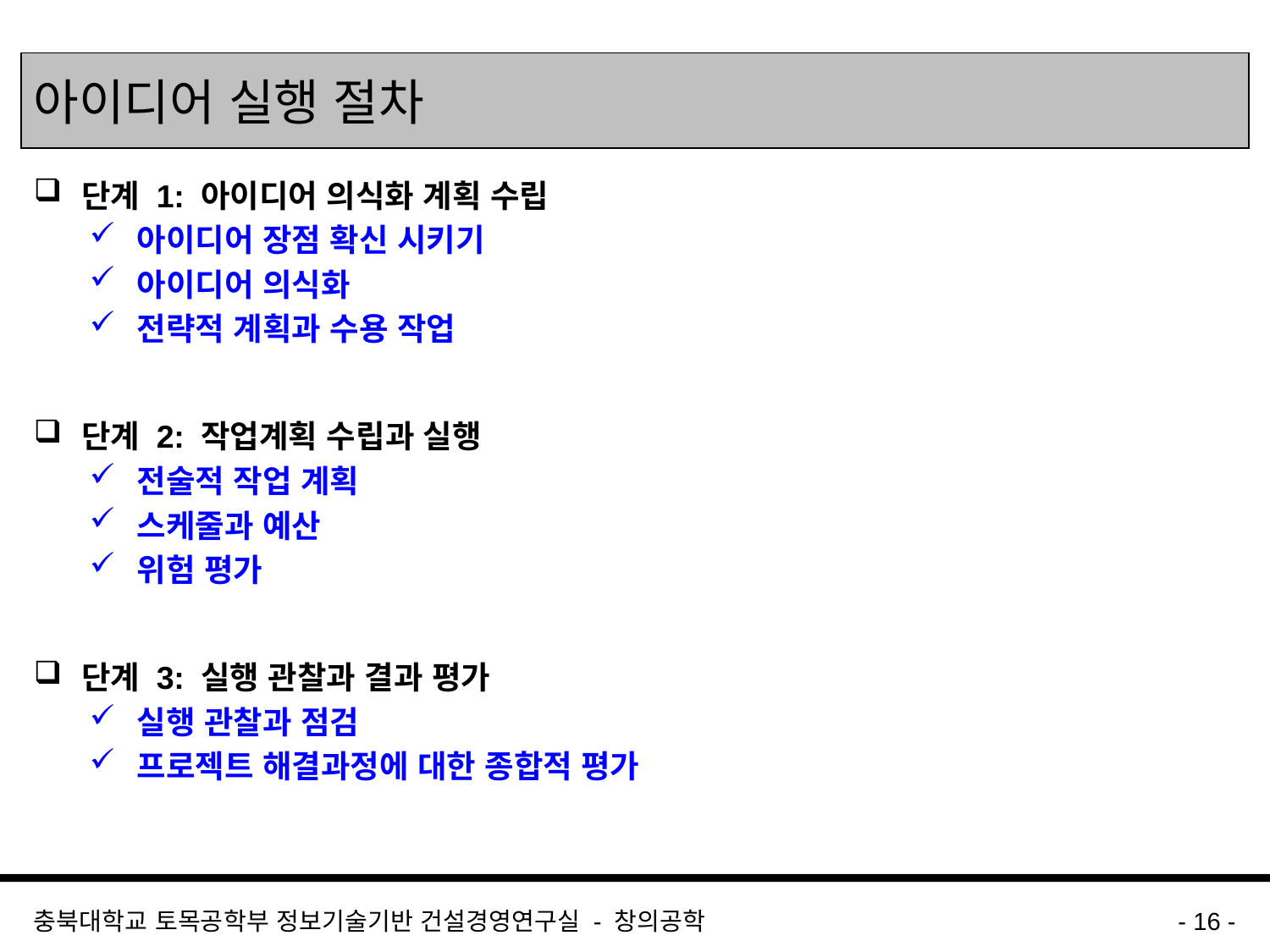

# 아이디어 실행 절차
단계 1: 아이디어 의식화 계획 수립
아이디어 장점 확신 시키기
아이디어 의식화
전략적 계획과 수용 작업

단계 2: 작업계획 수립과 실행
전술적 작업 계획
스케줄과 예산
위험 평가

단계 3: 실행 관찰과 결과 평가
실행 관찰과 점검
프로젝트 해결과정에 대한 종합적 평가
충북대학교 토목공학부 정보기술기반 건설경영연구실 - 창의공학
- 16 -